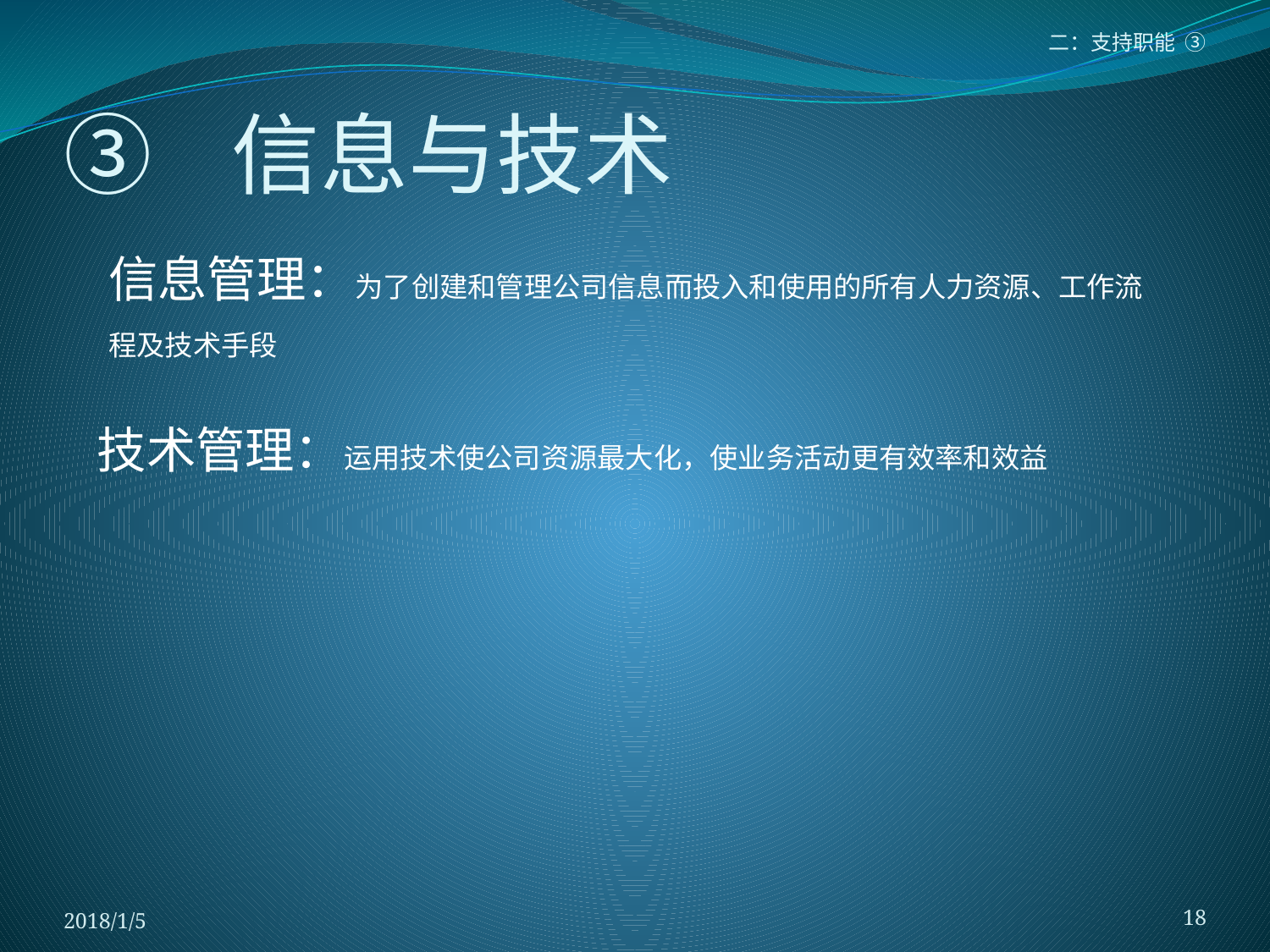

二：支持职能  ③
# ③   信息与技术
信息管理：为了创建和管理公司信息而投入和使用的所有人力资源、工作流程及技术手段
技术管理：运用技术使公司资源最大化，使业务活动更有效率和效益
2018/1/5
18